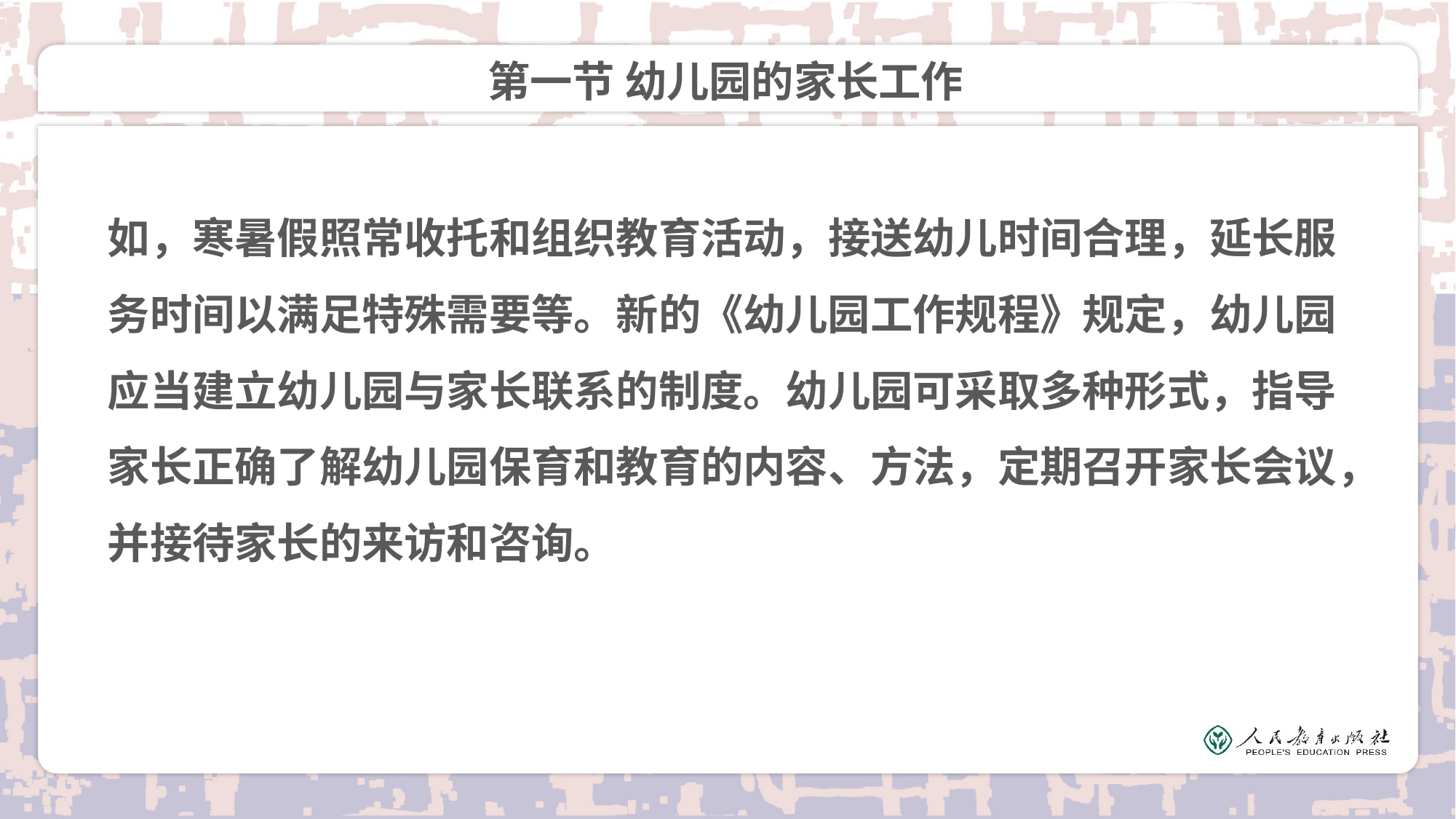

# 第一节 幼儿园的家长工作
如，寒暑假照常收托和组织教育活动，接送幼儿时间合理，延长服务时间以满足特殊需要等。新的《幼儿园工作规程》规定，幼儿园应当建立幼儿园与家长联系的制度。幼儿园可采取多种形式，指导家长正确了解幼儿园保育和教育的内容、方法，定期召开家长会议，并接待家长的来访和咨询。